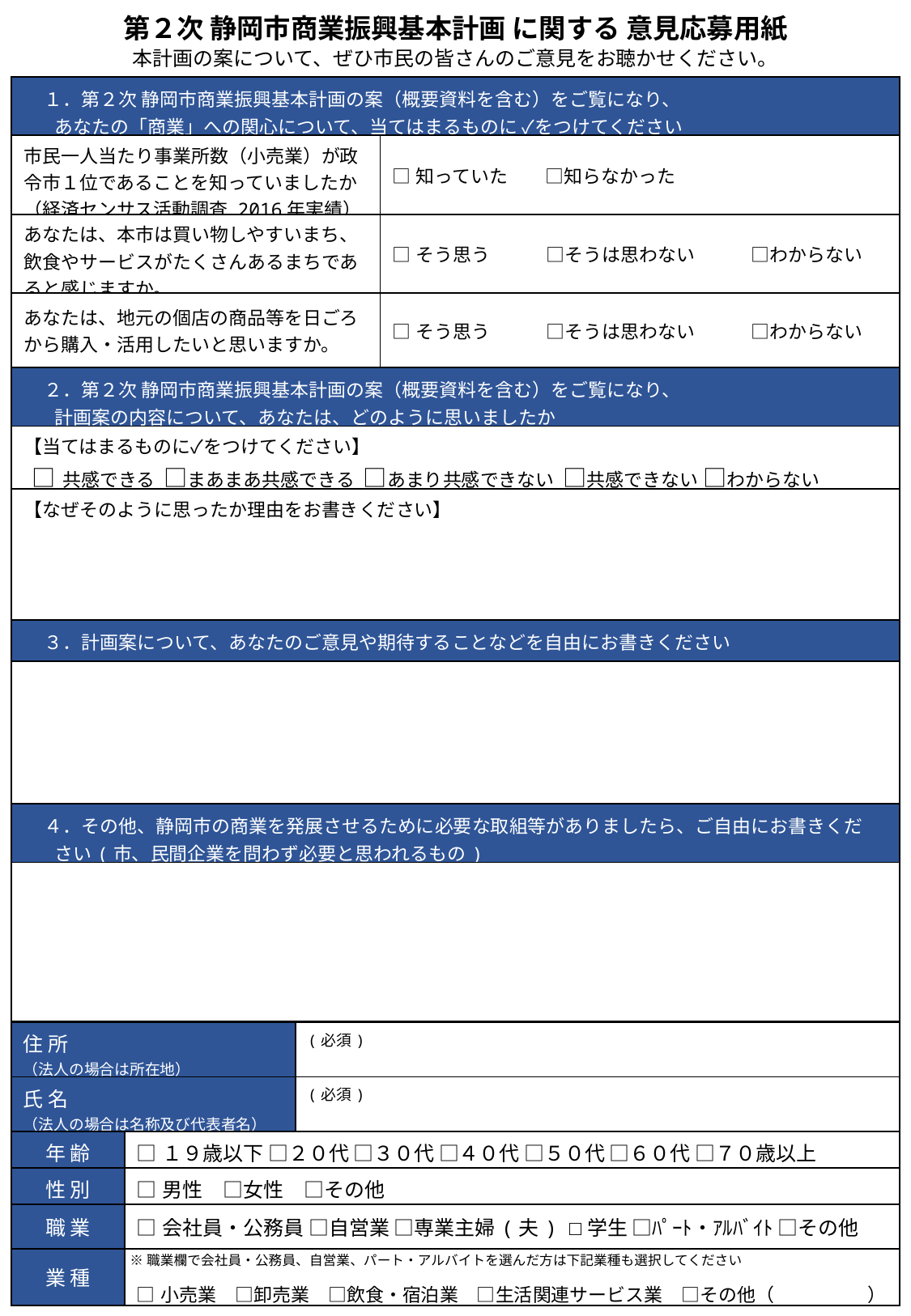

第２次 静岡市商業振興基本計画 に関する 意見応募用紙
本計画の案について、ぜひ市民の皆さんのご意見をお聴かせください。
| １．第２次 静岡市商業振興基本計画の案（概要資料を含む）をご覧になり、 あなたの「商業」への関心について、当てはまるものに ✓をつけてください |  |
| --- | --- |
| 市民一人当たり事業所数（小売業）が政令市１位であることを知っていましたか （経済センサス活動調査 2016年実績） | □知っていた　　□知らなかった |
| あなたは、本市は買い物しやすいまち、飲食やサービスがたくさんあるまちであると感じますか。 | □そう思う　　　□そうは思わない　　　□わからない |
| あなたは、地元の個店の商品等を日ごろから購入・活用したいと思いますか。 | □そう思う　　　□そうは思わない　　　□わからない |
| ２．第２次 静岡市商業振興基本計画の案（概要資料を含む）をご覧になり、 計画案の内容について、あなたは、どのように思いましたか |  |
| 【当てはまるものに✓をつけてください】 □共感できる □まあまあ共感できる □あまり共感できない □共感できない □わからない |  |
| 【なぜそのように思ったか理由をお書きください】 |  |
| ３．計画案について、あなたのご意見や期待することなどを自由にお書きください |  |
|  |  |
| ４．その他、静岡市の商業を発展させるために必要な取組等がありましたら、ご自由にお書きくだ さい(市、民間企業を問わず必要と思われるもの) |  |
|  |  |
| 住 所 （法人の場合は所在地） |  | (必須) |
| --- | --- | --- |
| 氏 名 （法人の場合は名称及び代表者名） |  | (必須) |
| 年 齢 | □１９歳以下 □２０代 □３０代 □４０代 □５０代 □６０代 □７０歳以上 |  |
| 性 別 | □男性　□女性　□その他 |  |
| 職 業 | □会社員・公務員 □自営業 □専業主婦(夫) □学生 □ﾊﾟｰﾄ・ｱﾙﾊﾞｲﾄ □その他 |  |
| 業 種 | □小売業　□卸売業　□飲食・宿泊業　□生活関連サービス業　□その他（　　　　　） |  |
※職業欄で会社員・公務員、自営業、パート・アルバイトを選んだ方は下記業種も選択してください